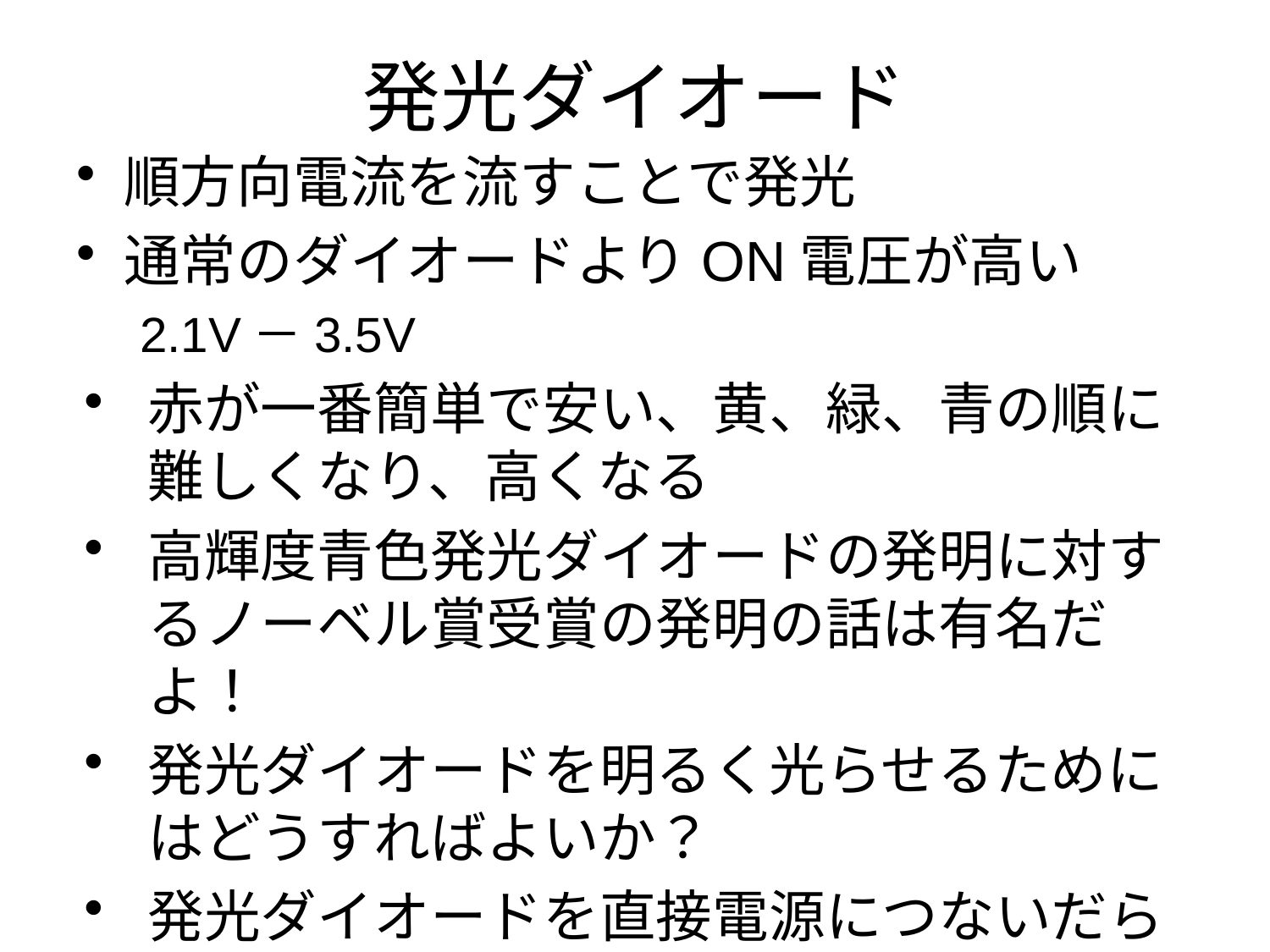

# 発光ダイオード
順方向電流を流すことで発光
通常のダイオードよりON電圧が高い
2.1V－3.5V
赤が一番簡単で安い、黄、緑、青の順に難しくなり、高くなる
高輝度青色発光ダイオードの発明に対するノーベル賞受賞の発明の話は有名だよ！
発光ダイオードを明るく光らせるためにはどうすればよいか？
発光ダイオードを直接電源につないだらどうなるか？